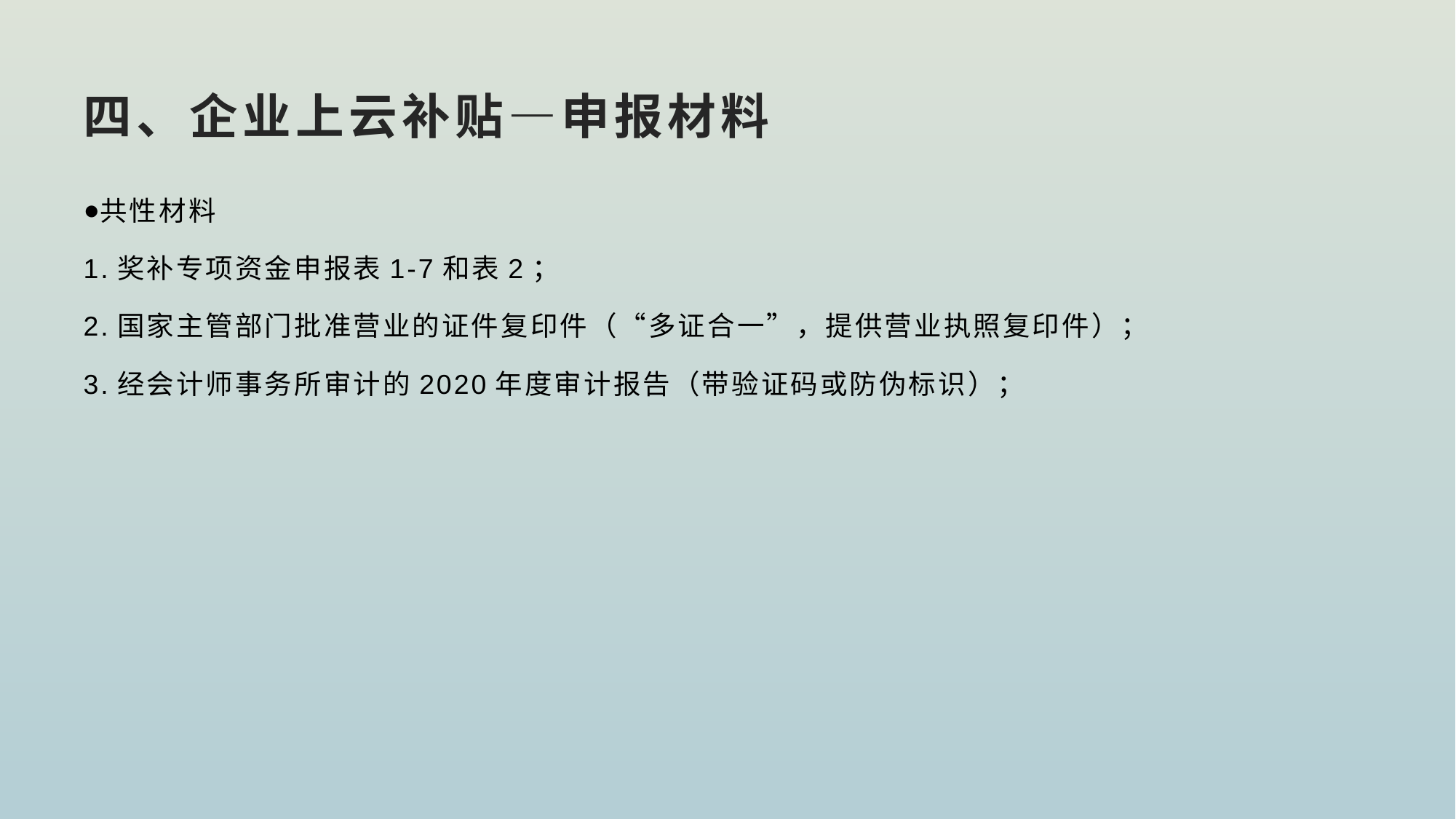

# 四、企业上云补贴—申报材料
共性材料
1.奖补专项资金申报表1-7和表2；
2.国家主管部门批准营业的证件复印件（“多证合一”，提供营业执照复印件）；
3.经会计师事务所审计的2020年度审计报告（带验证码或防伪标识）；